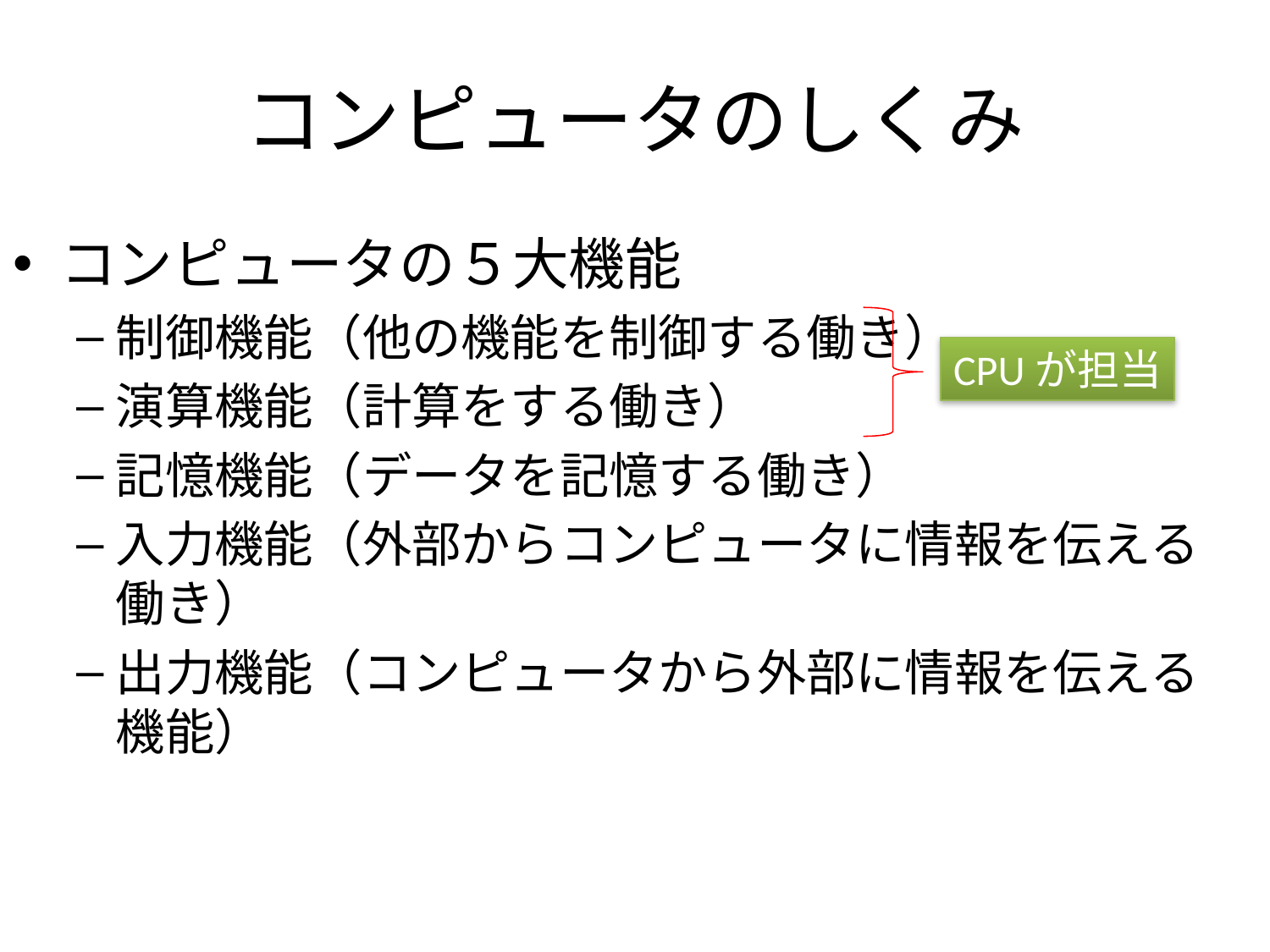

# コンピュータのしくみ
コンピュータの５大機能
制御機能（他の機能を制御する働き）
演算機能（計算をする働き）
記憶機能（データを記憶する働き）
入力機能（外部からコンピュータに情報を伝える働き）
出力機能（コンピュータから外部に情報を伝える機能）

CPUが担当